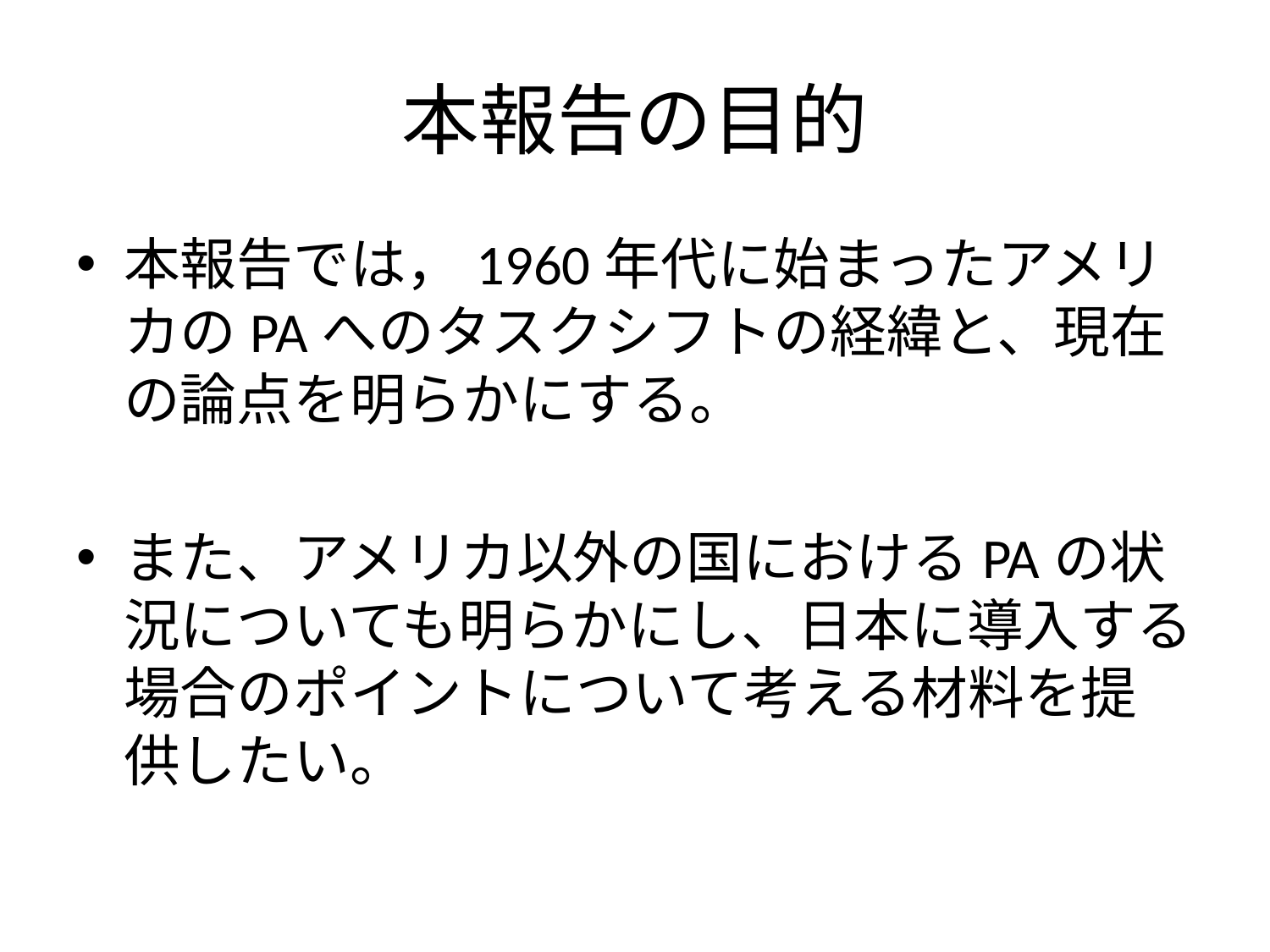

# 本報告の目的
本報告では，1960年代に始まったアメリカのPAへのタスクシフトの経緯と、現在の論点を明らかにする。

また、アメリカ以外の国におけるPAの状況についても明らかにし、日本に導入する場合のポイントについて考える材料を提供したい。